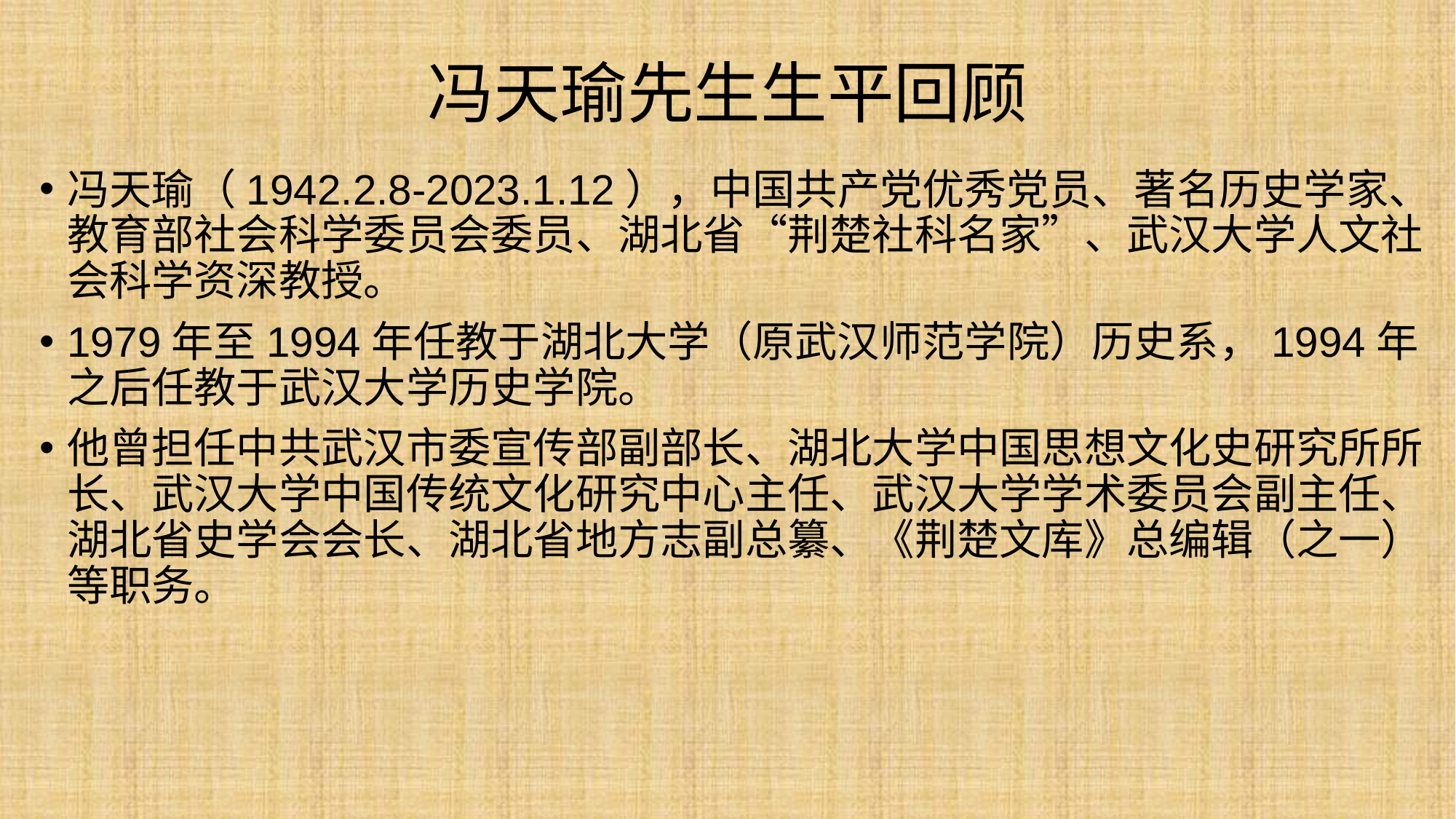

# 冯天瑜先生生平回顾
冯天瑜（1942.2.8-2023.1.12），中国共产党优秀党员、著名历史学家、教育部社会科学委员会委员、湖北省“荆楚社科名家”、武汉大学人文社会科学资深教授。
1979年至1994年任教于湖北大学（原武汉师范学院）历史系，1994年之后任教于武汉大学历史学院。
他曾担任中共武汉市委宣传部副部长、湖北大学中国思想文化史研究所所长、武汉大学中国传统文化研究中心主任、武汉大学学术委员会副主任、湖北省史学会会长、湖北省地方志副总纂、《荆楚文库》总编辑（之一）等职务。